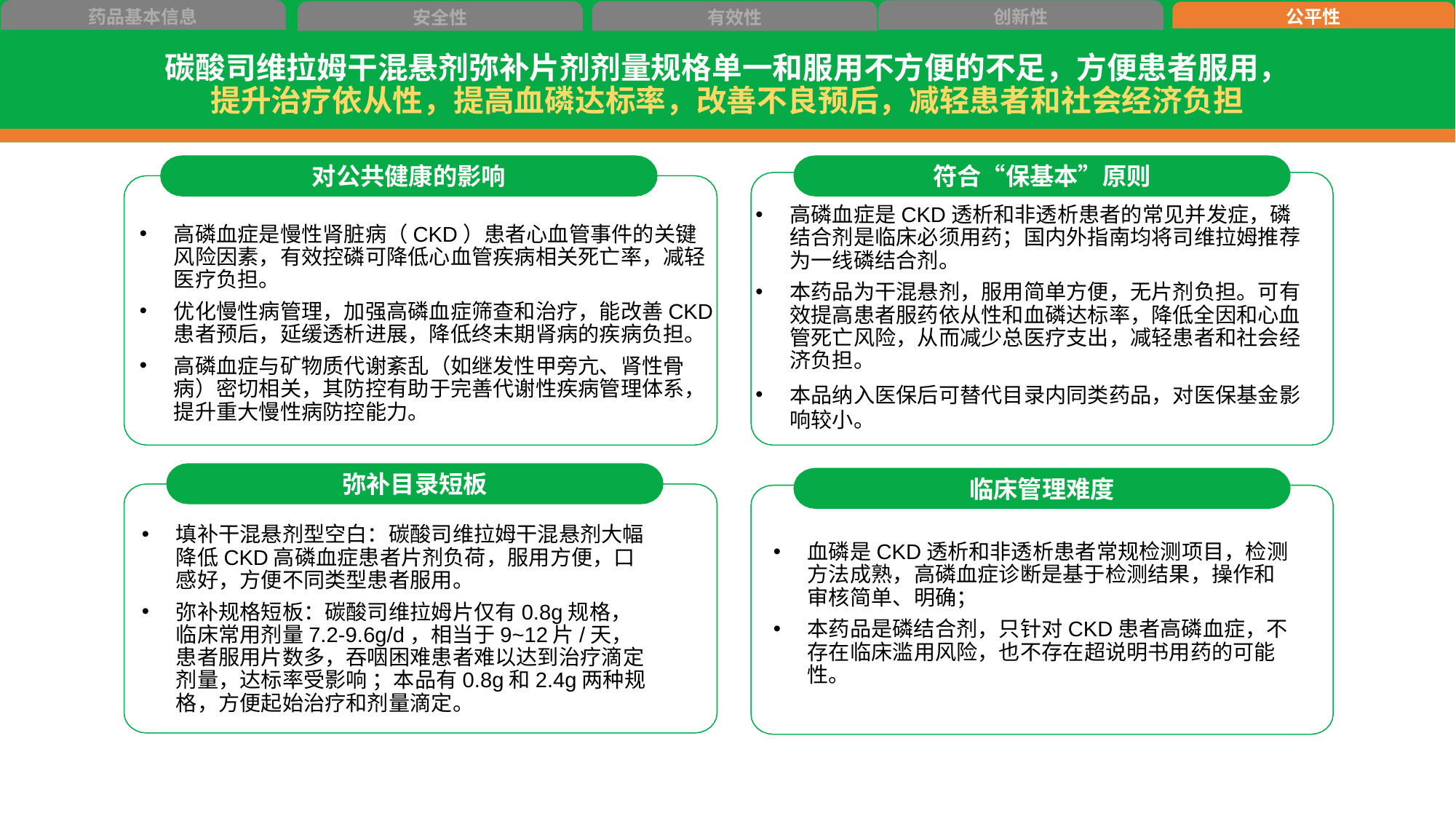

药品基本信息
创新性
公平性
有效性
安全性
# 碳酸司维拉姆干混悬剂弥补片剂剂量规格单一和服用不方便的不足，方便患者服用， 提升治疗依从性，提高血磷达标率，改善不良预后，减轻患者和社会经济负担
对公共健康的影响
符合“保基本”原则

高磷血症是慢性肾脏病（CKD）患者心血管事件的关键风险因素，有效控磷可降低心血管疾病相关死亡率，减轻医疗负担。
优化慢性病管理，加强高磷血症筛查和治疗，能改善CKD患者预后，延缓透析进展，降低终末期肾病的疾病负担。
高磷血症与矿物质代谢紊乱（如继发性甲旁亢、肾性骨病）密切相关，其防控有助于完善代谢性疾病管理体系，提升重大慢性病防控能力。
高磷血症是CKD透析和非透析患者的常见并发症，磷结合剂是临床必须用药；国内外指南均将司维拉姆推荐为一线磷结合剂。
本药品为干混悬剂，服用简单方便，无片剂负担。可有效提高患者服药依从性和血磷达标率，降低全因和心血管死亡风险，从而减少总医疗支出，减轻患者和社会经济负担。
本品纳入医保后可替代目录内同类药品，对医保基金影响较小。

弥补目录短板
临床管理难度

填补干混悬剂型空白：碳酸司维拉姆干混悬剂大幅降低CKD高磷血症患者片剂负荷，服用方便，口感好，方便不同类型患者服用。
弥补规格短板：碳酸司维拉姆片仅有0.8g规格，临床常用剂量7.2-9.6g/d，相当于9~12片/天，患者服用片数多，吞咽困难患者难以达到治疗滴定剂量，达标率受影响 ；本品有0.8g和2.4g两种规格，方便起始治疗和剂量滴定。
血磷是CKD透析和非透析患者常规检测项目，检测方法成熟，高磷血症诊断是基于检测结果，操作和审核简单、明确；
本药品是磷结合剂，只针对CKD患者高磷血症，不存在临床滥用风险，也不存在超说明书用药的可能性。